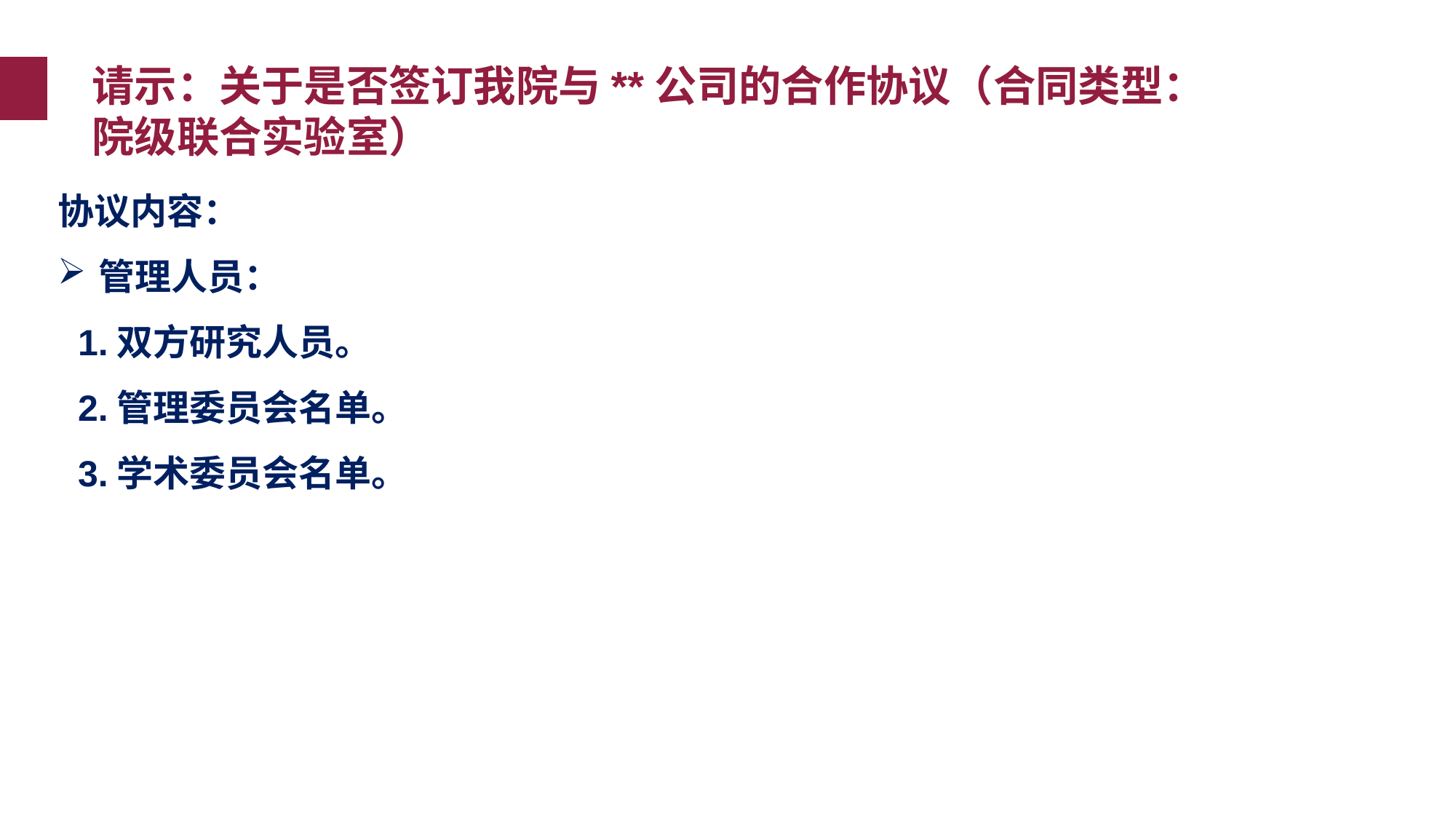

请示：关于是否签订我院与**公司的合作协议（合同类型：院级联合实验室）

协议内容：
管理人员：
  1.双方研究人员。
  2.管理委员会名单。
  3.学术委员会名单。